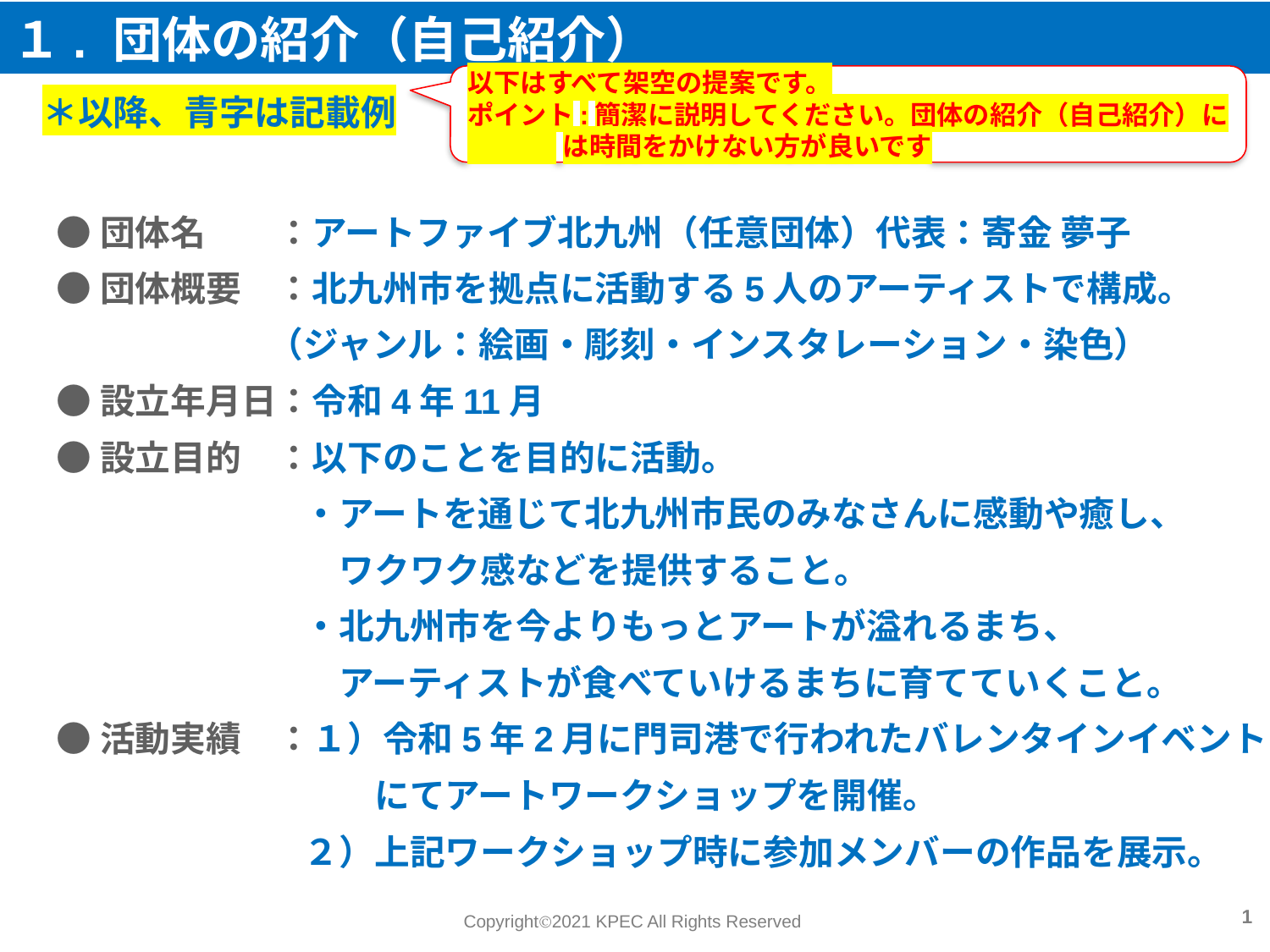

１. 団体の紹介（自己紹介）
以下はすべて架空の提案です。
ポイント:簡潔に説明してください。団体の紹介（自己紹介）に
               は時間をかけない方が良いです
＊以降、青字は記載例
●団体名　　：アートファイブ北九州（任意団体）代表：寄金 夢子
●団体概要　：北九州市を拠点に活動する5人のアーティストで構成。
　　　　　　（ジャンル：絵画・彫刻・インスタレーション・染色）
●設立年月日：令和4年11月
●設立目的　：以下のことを目的に活動。
　　　　　　　・アートを通じて北九州市民のみなさんに感動や癒し、
　　　　　　　　ワクワク感などを提供すること。
　　　　　　　・北九州市を今よりもっとアートが溢れるまち、
　　　　　　　　アーティストが食べていけるまちに育てていくこと。
●活動実績　：１）令和5年2月に門司港で行われたバレンタインイベント
　　　　　　　　　にてアートワークショップを開催。
　　　　　　　２）上記ワークショップ時に参加メンバーの作品を展示。